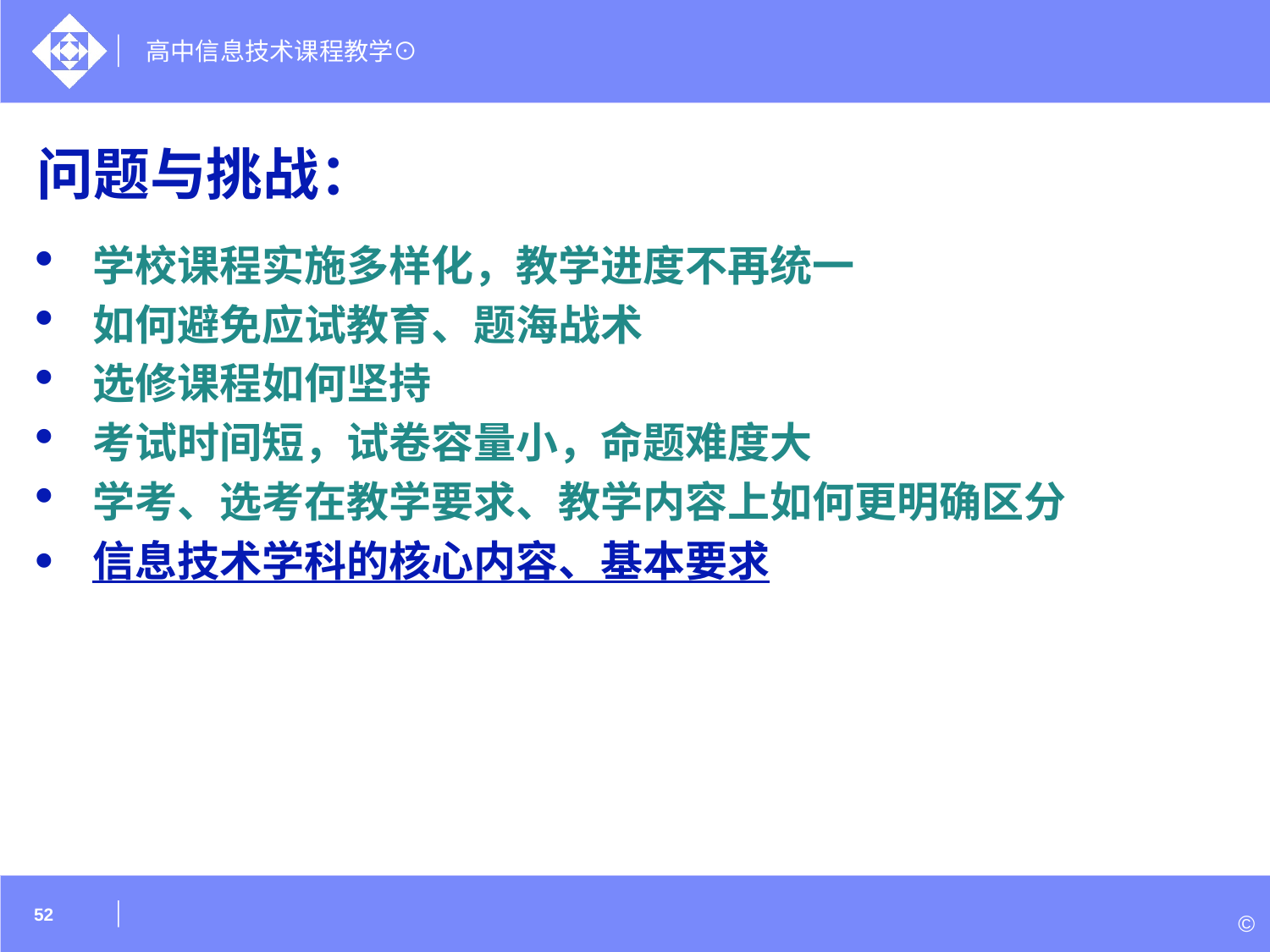

# 问题与挑战：
学校课程实施多样化，教学进度不再统一
如何避免应试教育、题海战术
选修课程如何坚持
考试时间短，试卷容量小，命题难度大
学考、选考在教学要求、教学内容上如何更明确区分
信息技术学科的核心内容、基本要求

52